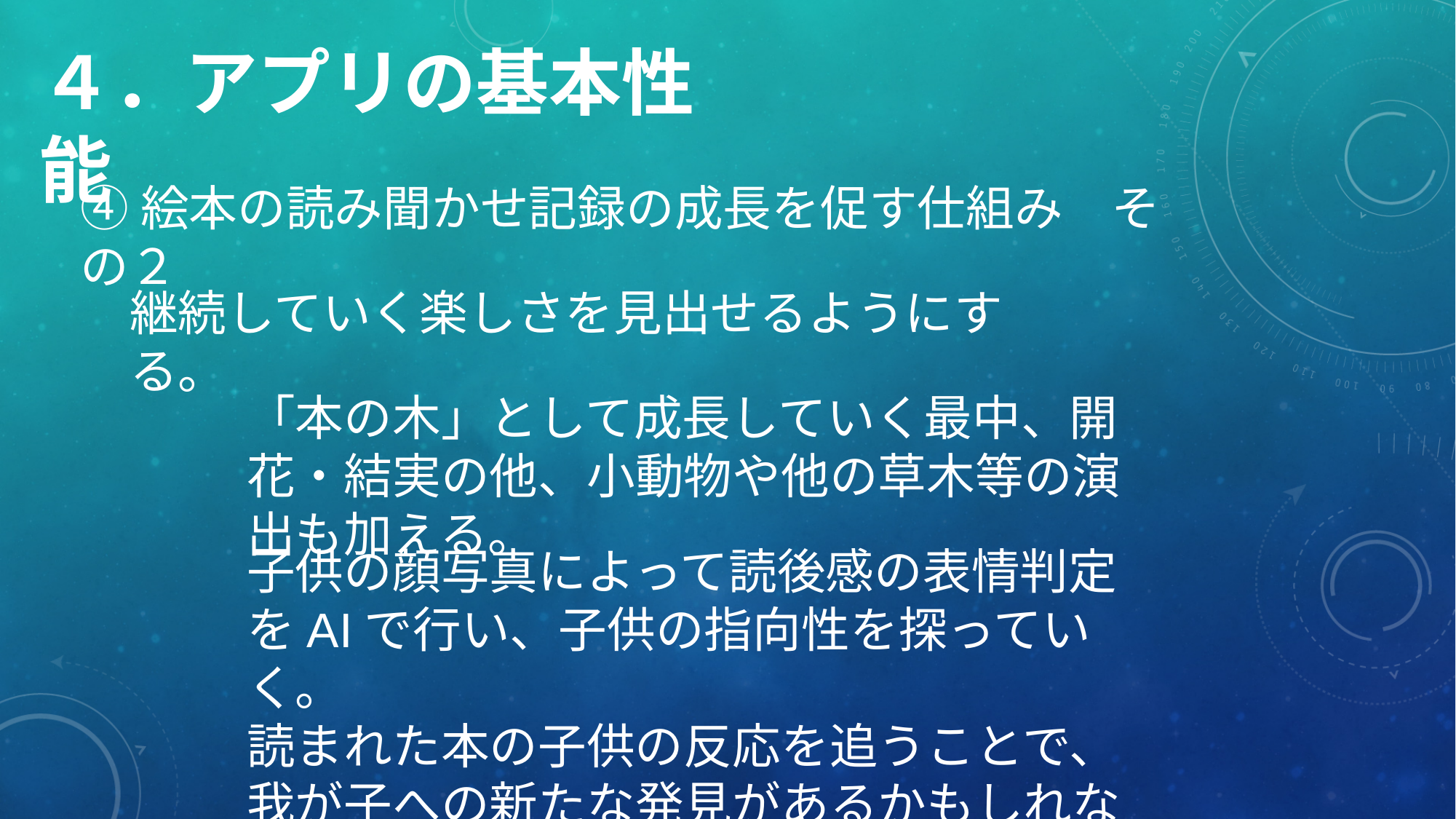

４．アプリの基本性能
④絵本の読み聞かせ記録の成長を促す仕組み　その２
継続していく楽しさを見出せるようにする。
「本の木」として成長していく最中、開花・結実の他、小動物や他の草木等の演出も加える。
子供の顔写真によって読後感の表情判定をAIで行い、子供の指向性を探っていく。
読まれた本の子供の反応を追うことで、我が子への新たな発見があるかもしれない。